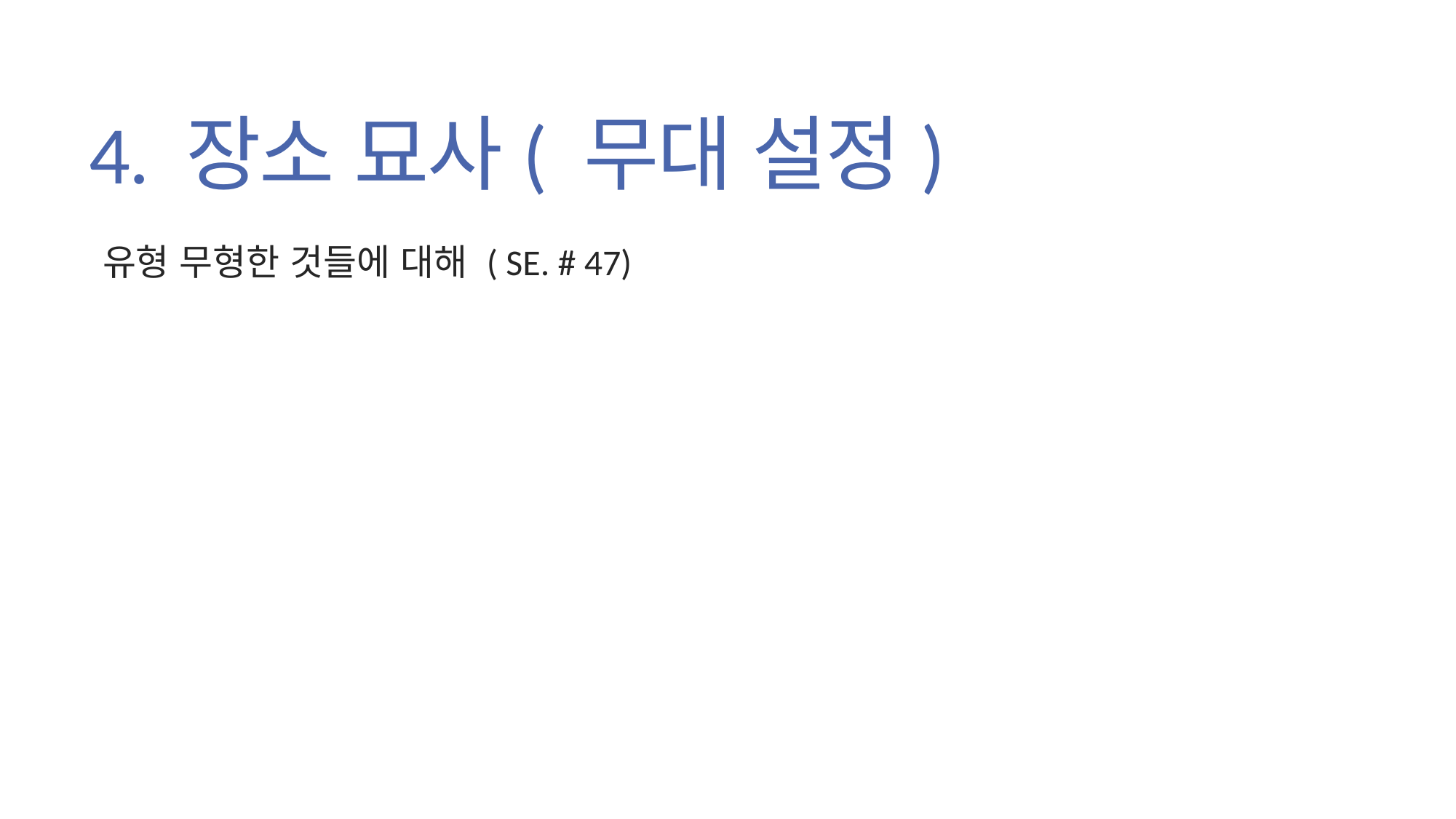

# 4. 장소 묘사( 무대 설정)
유형 무형한 것들에 대해 ( SE. # 47)